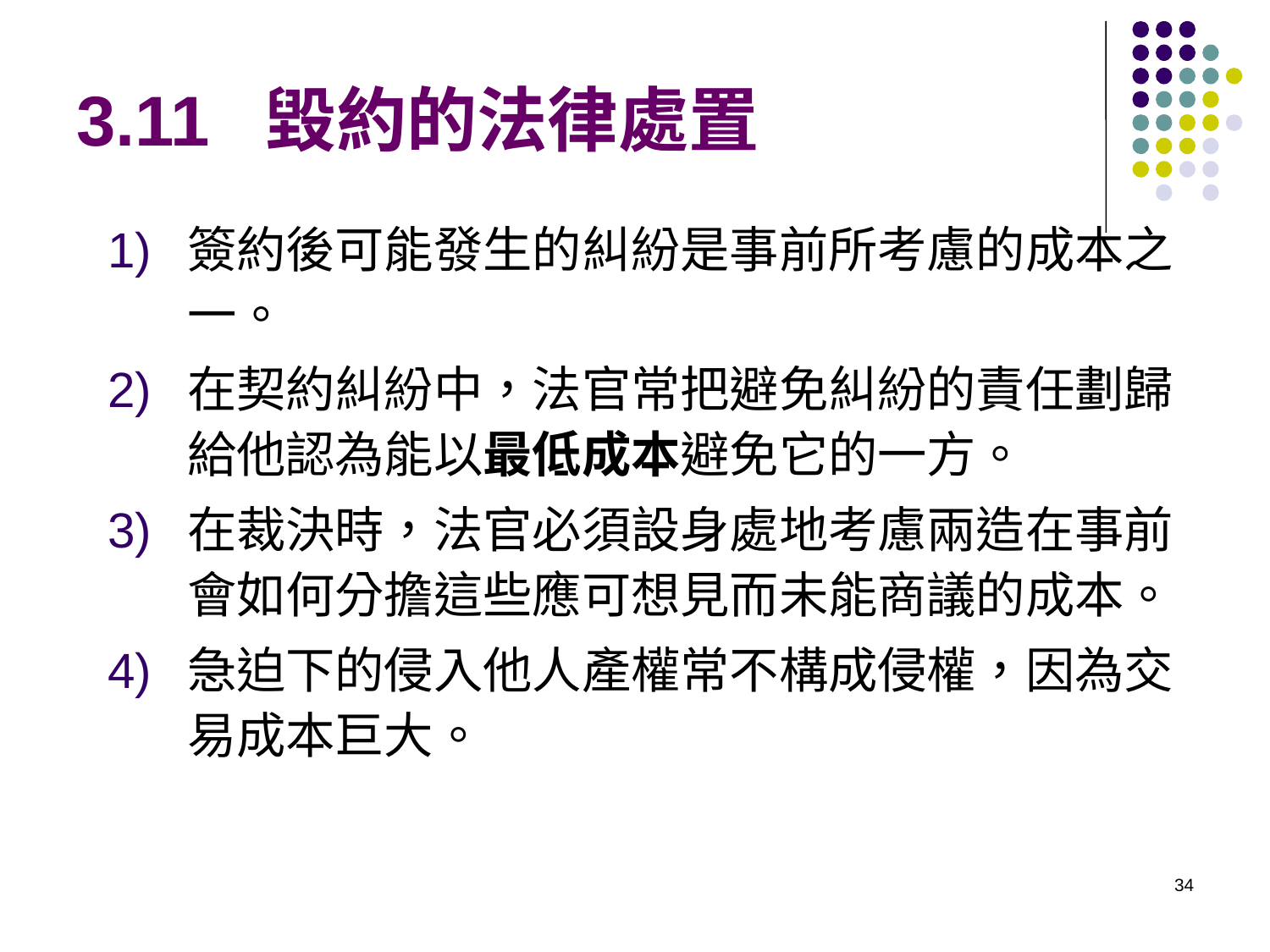

# 3.11  毀約的法律處置
簽約後可能發生的糾紛是事前所考慮的成本之一。
在契約糾紛中，法官常把避免糾紛的責任劃歸給他認為能以最低成本避免它的一方。
在裁決時，法官必須設身處地考慮兩造在事前會如何分擔這些應可想見而未能商議的成本。
急迫下的侵入他人產權常不構成侵權，因為交易成本巨大。
34